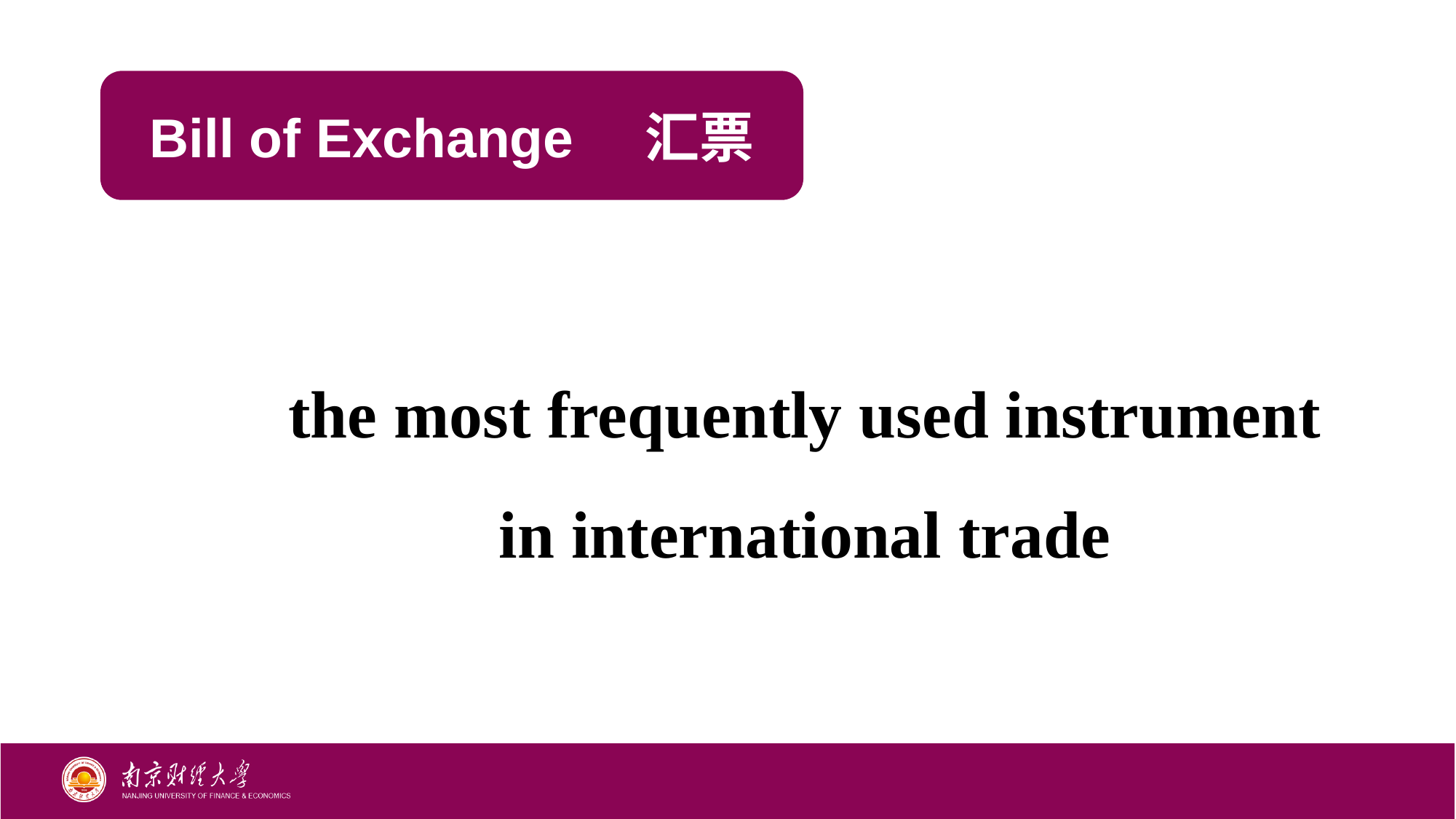

Bill of Exchange	   汇票
the most frequently used instrument
in international trade